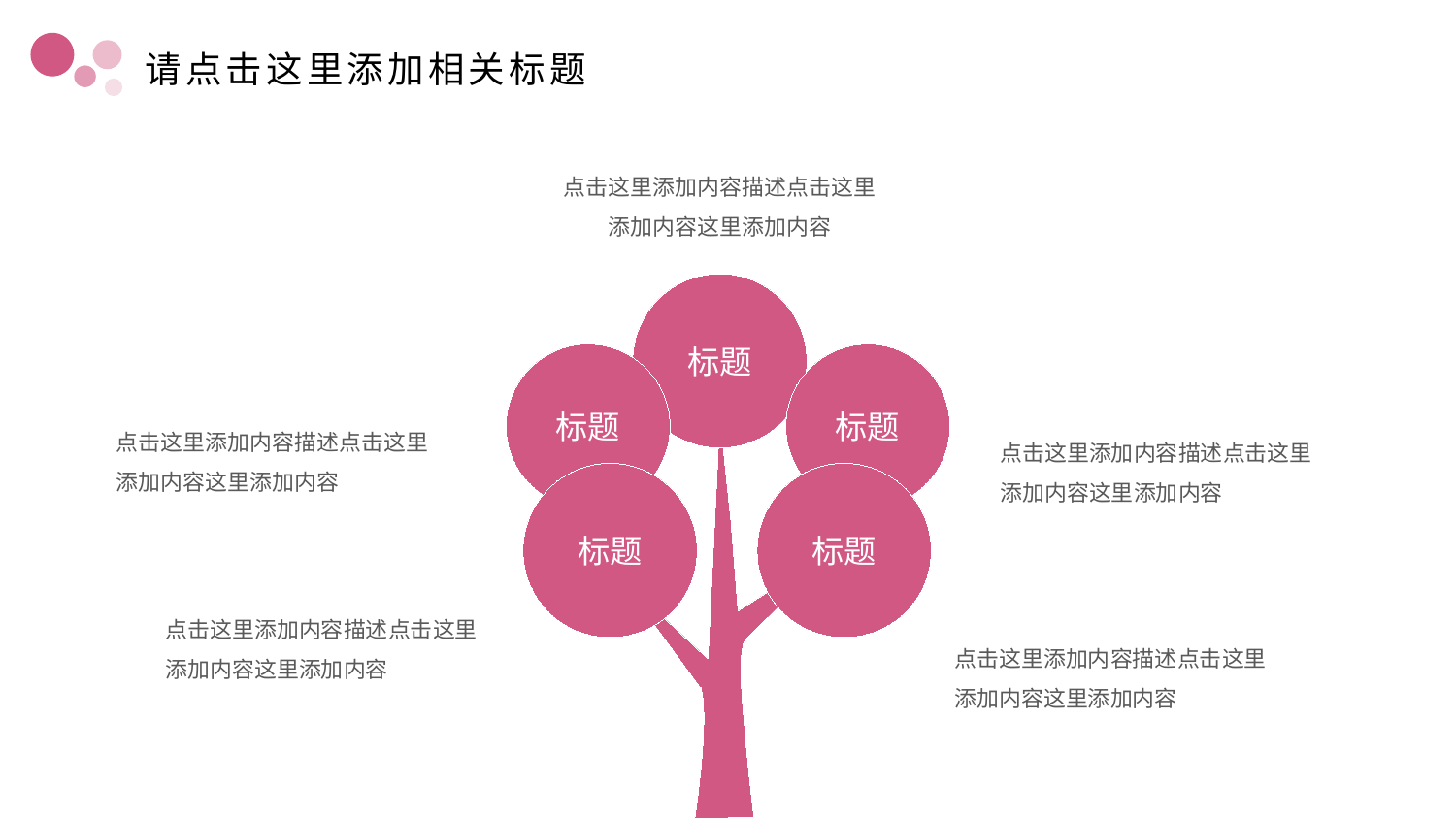

# 请点击这里添加相关标题
点击这里添加内容描述点击这里添加内容这里添加内容
标题
标题
标题
点击这里添加内容描述点击这里添加内容这里添加内容

点击这里添加内容描述点击这里添加内容这里添加内容
标题
标题
点击这里添加内容描述点击这里添加内容这里添加内容
点击这里添加内容描述点击这里添加内容这里添加内容